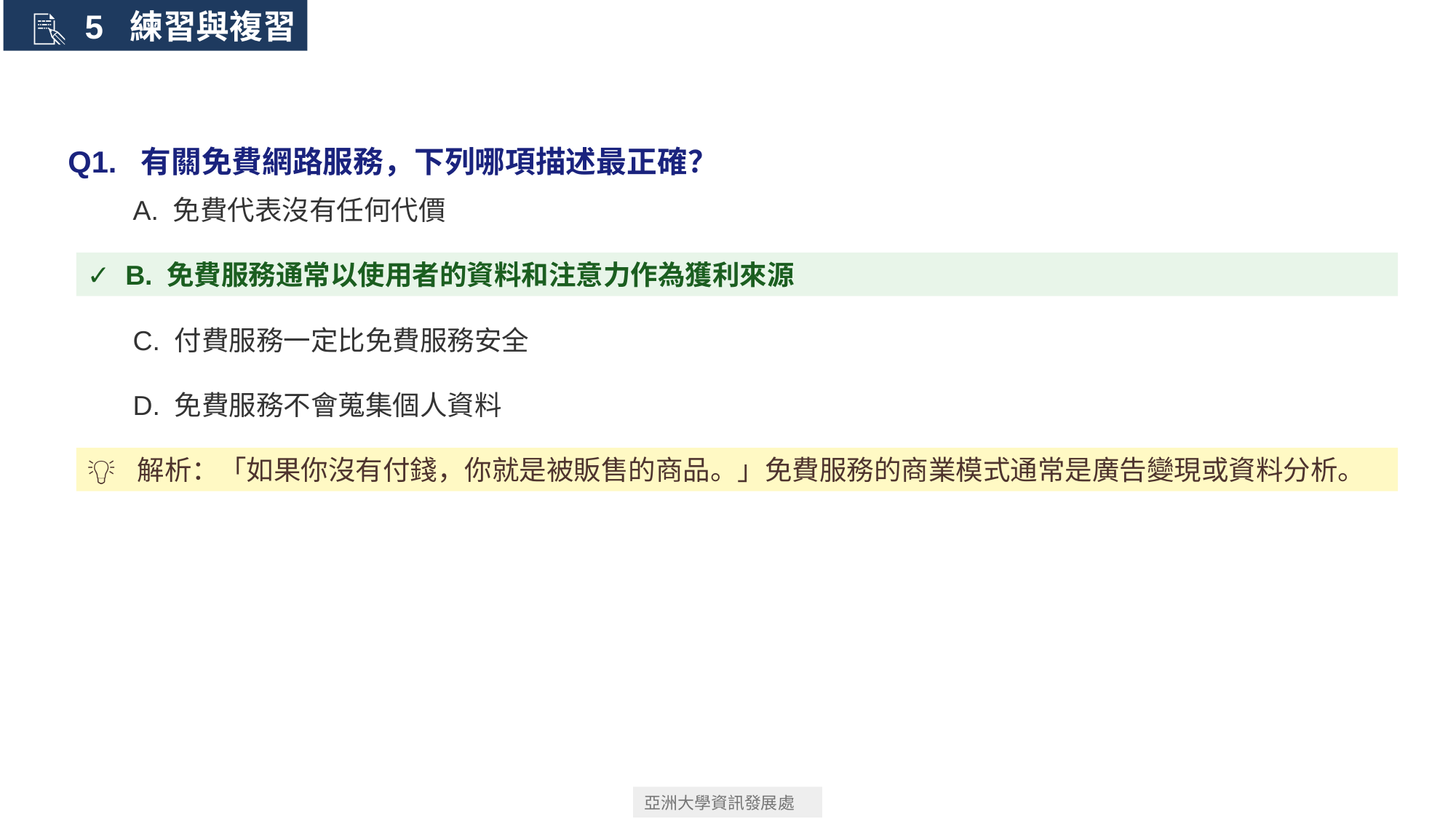

📝  5  練習與複習
Q1.  有關免費網路服務，下列哪項描述最正確？
      A. 免費代表沒有任何代價
✓  B. 免費服務通常以使用者的資料和注意力作為獲利來源
      C. 付費服務一定比免費服務安全
      D. 免費服務不會蒐集個人資料
💡  解析：「如果你沒有付錢，你就是被販售的商品。」免費服務的商業模式通常是廣告變現或資料分析。
亞洲大學資訊發展處